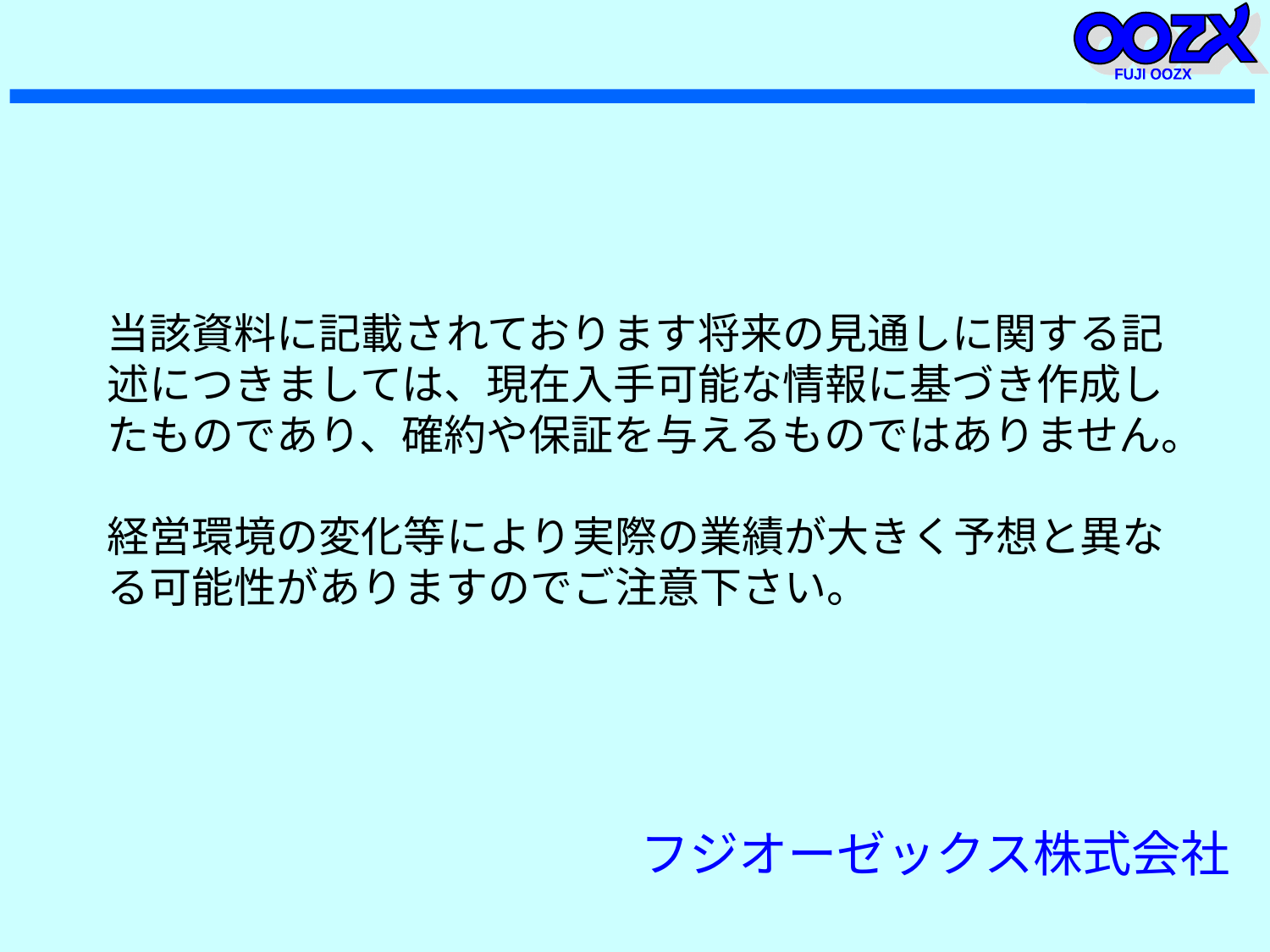

FUJI OOZX

当該資料に記載されております将来の見通しに関する記述につきましては、現在入手可能な情報に基づき作成したものであり、確約や保証を与えるものではありません。

経営環境の変化等により実際の業績が大きく予想と異なる可能性がありますのでご注意下さい。
フジオーゼックス株式会社